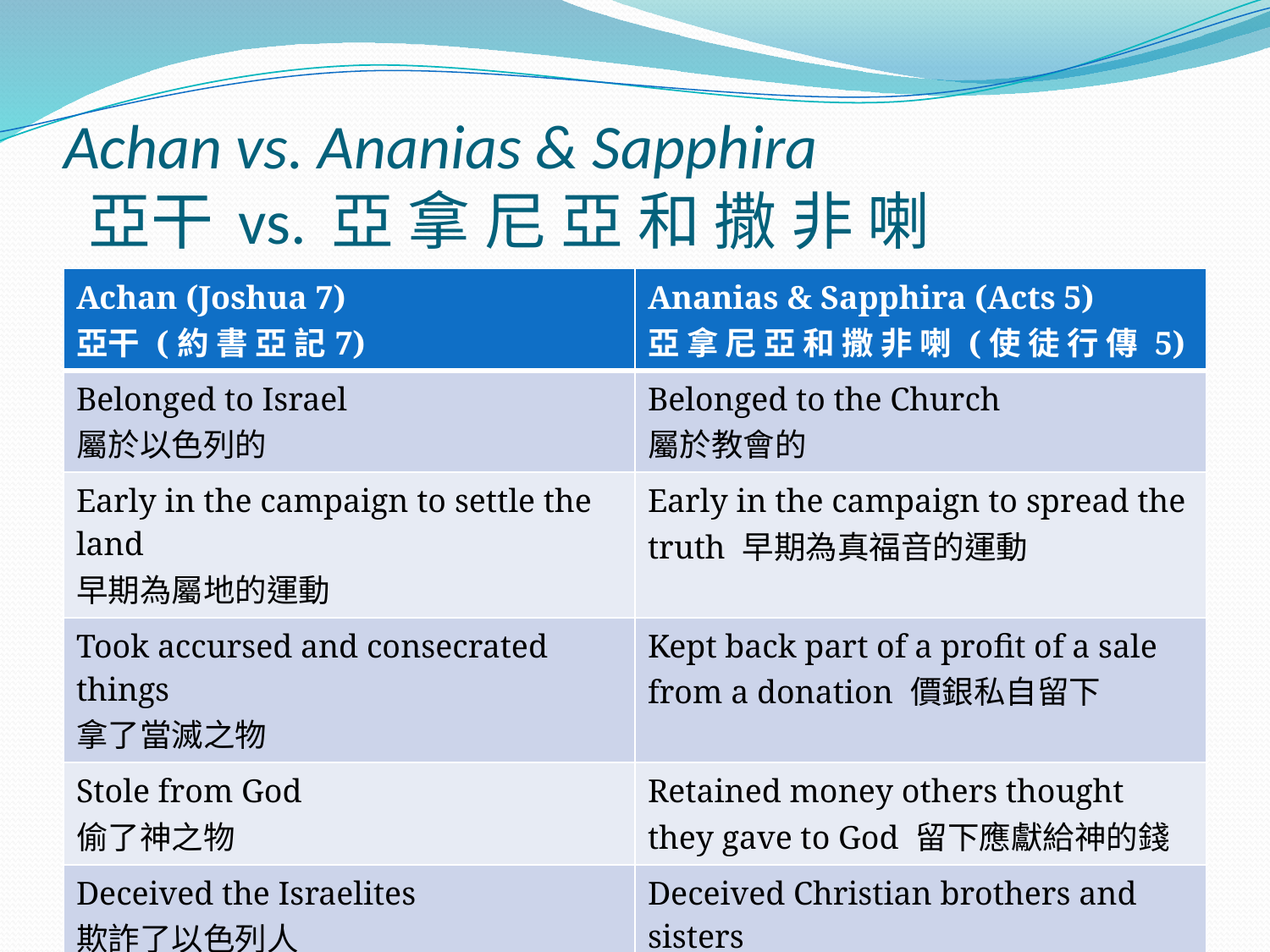

# Achan vs. Ananias & Sapphira 亞干 vs. 亞 拿 尼 亞 和 撒 非 喇
| Achan (Joshua 7) 亞干 (約 書 亞 記7) | Ananias & Sapphira (Acts 5) 亞 拿 尼 亞 和 撒 非 喇 (使 徒 行 傳 5) |
| --- | --- |
| Belonged to Israel 屬於以色列的 | Belonged to the Church 屬於教會的 |
| Early in the campaign to settle the land 早期為屬地的運動 | Early in the campaign to spread the truth 早期為真福音的運動 |
| Took accursed and consecrated things 拿了當滅之物 | Kept back part of a profit of a sale from a donation 價銀私自留下 |
| Stole from God 偷了神之物 | Retained money others thought they gave to God 留下應獻給神的錢 |
| Deceived the Israelites 欺詐了以色列人 | Deceived Christian brothers and sisters 欺詐了基督裡的弟兄姐妹 |
| Punished by death 處於死罪 | Punished by death 處於死罪 |